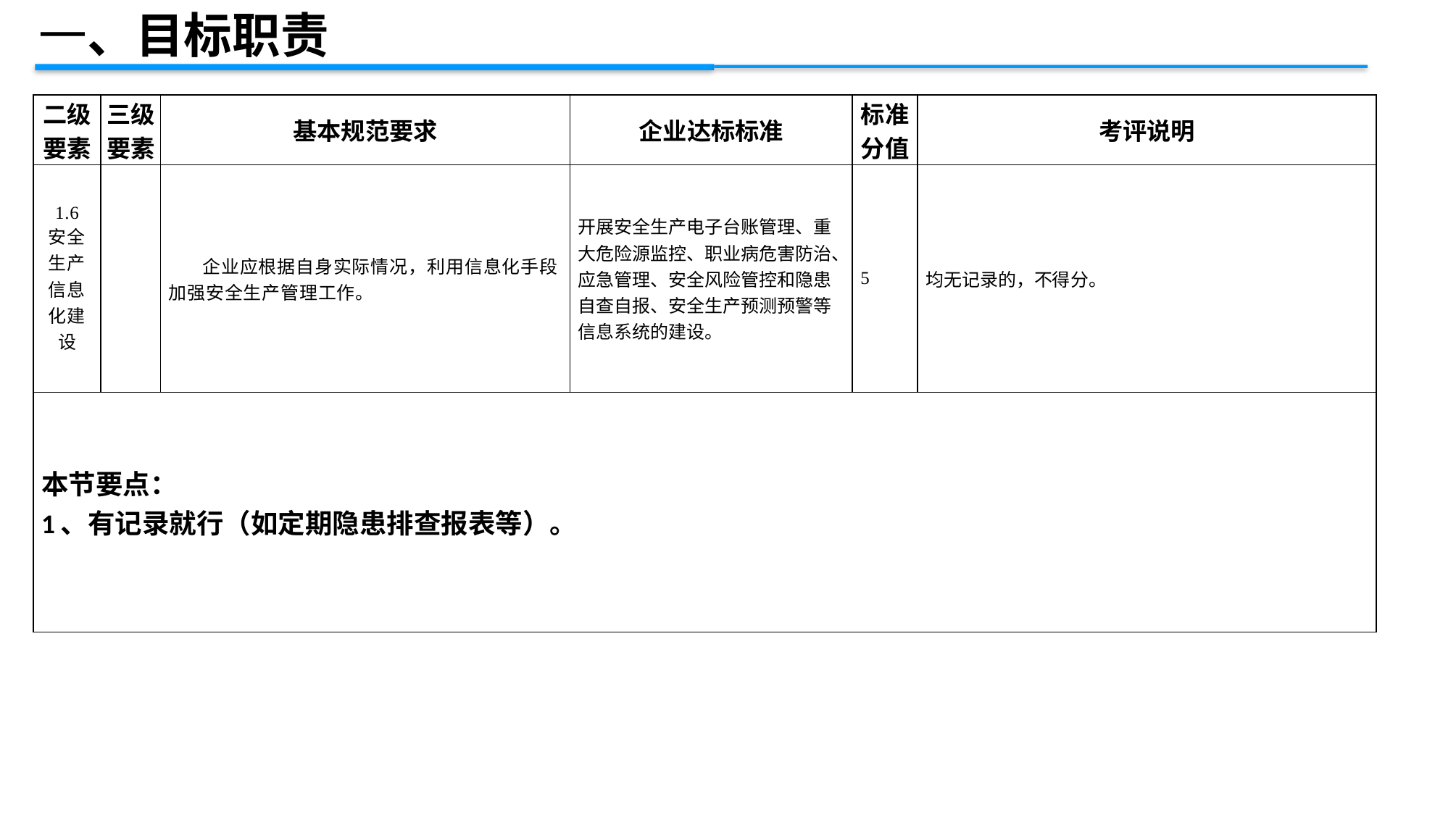

一、目标职责

| 二级 要素 | 三级 要素 | 基本规范要求 | 企业达标标准 | 标准 分值 | 考评说明 |
| --- | --- | --- | --- | --- | --- |
| 1.6 安全生产信息化建设 |  | 企业应根据自身实际情况，利用信息化手段加强安全生产管理工作。 | 开展安全生产电子台账管理、重大危险源监控、职业病危害防治、应急管理、安全风险管控和隐患自查自报、安全生产预测预警等信息系统的建设。 | 5 | 均无记录的，不得分。 |
| 本节要点： 1、有记录就行（如定期隐患排查报表等）。 |  |  |  |  |  |